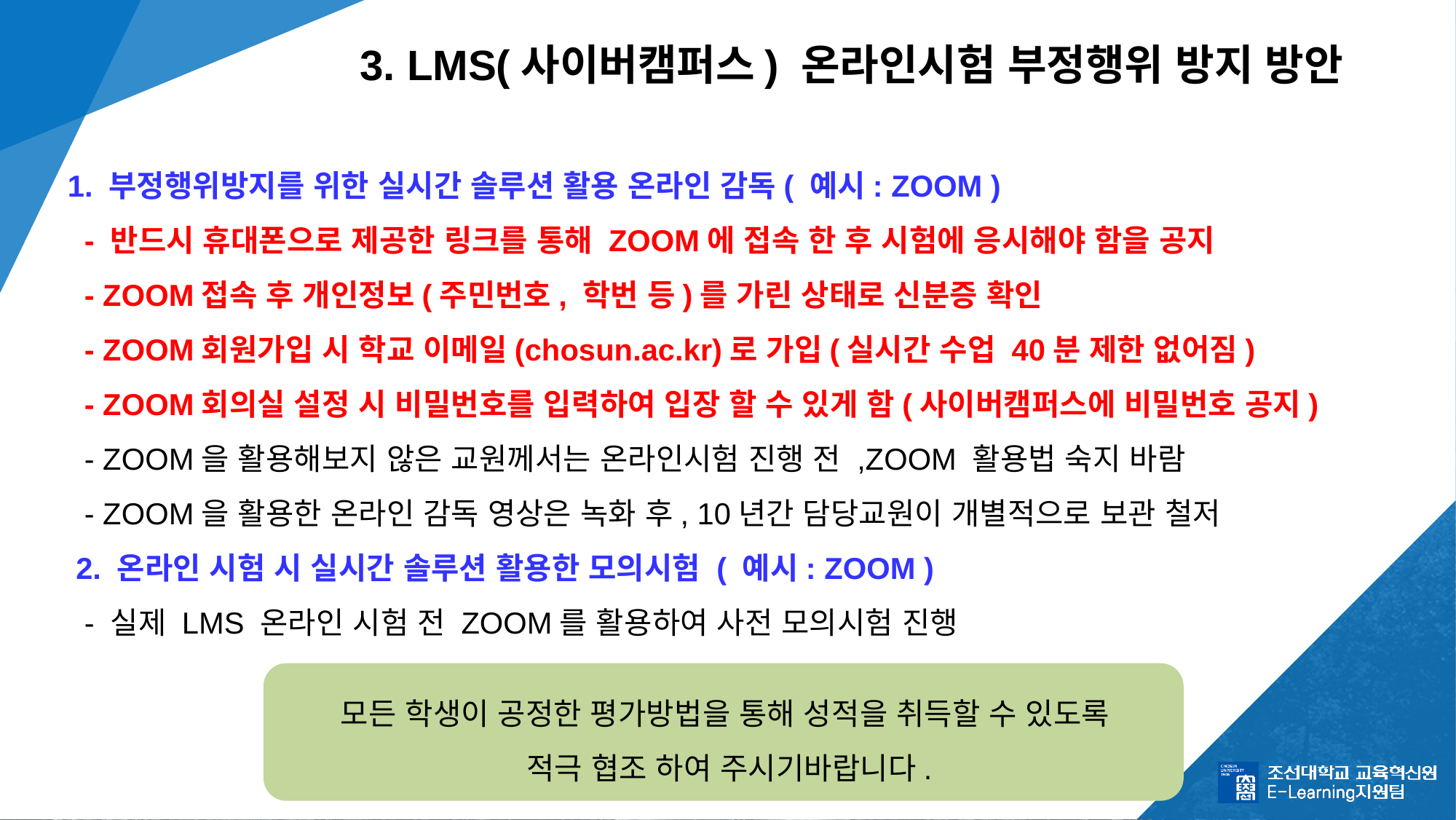

# 3. LMS(사이버캠퍼스) 온라인시험 부정행위 방지 방안
 1. 부정행위방지를 위한 실시간 솔루션 활용 온라인 감독( 예시: ZOOM )
   - 반드시 휴대폰으로 제공한 링크를 통해 ZOOM에 접속 한 후 시험에 응시해야 함을 공지
   - ZOOM접속 후 개인정보(주민번호, 학번 등)를 가린 상태로 신분증 확인
   - ZOOM회원가입 시 학교 이메일(chosun.ac.kr)로 가입(실시간 수업 40분 제한 없어짐)
   - ZOOM회의실 설정 시 비밀번호를 입력하여 입장 할 수 있게 함(사이버캠퍼스에 비밀번호 공지)
   - ZOOM을 활용해보지 않은 교원께서는 온라인시험 진행 전 ,ZOOM 활용법 숙지 바람
   - ZOOM을 활용한 온라인 감독 영상은 녹화 후, 10년간 담당교원이 개별적으로 보관 철저
  2. 온라인 시험 시 실시간 솔루션 활용한 모의시험 ( 예시: ZOOM )
   - 실제 LMS 온라인 시험 전 ZOOM를 활용하여 사전 모의시험 진행

모든 학생이 공정한 평가방법을 통해 성적을 취득할 수 있도록
적극 협조 하여 주시기바랍니다.